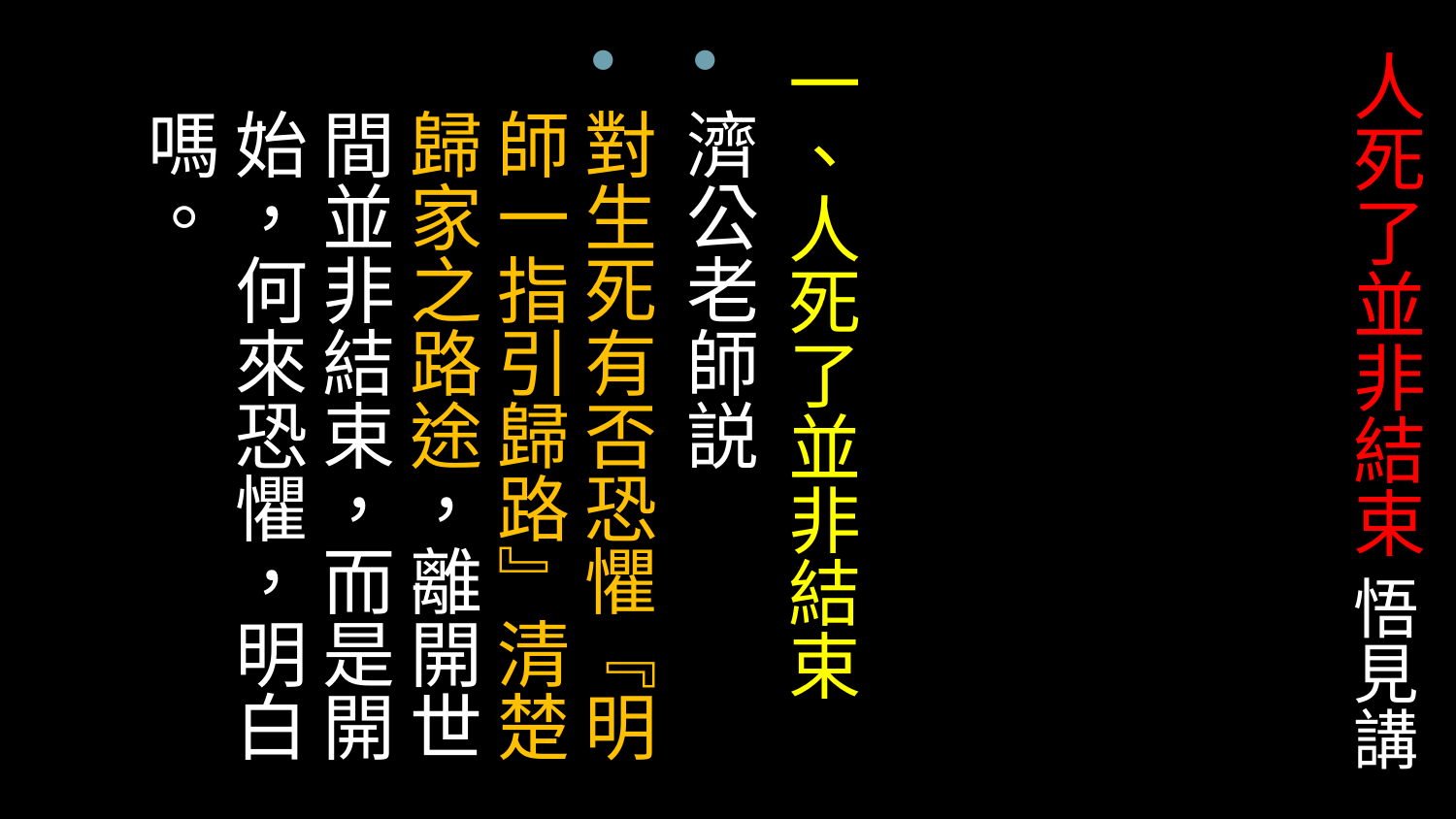

一、人死了並非結束
濟公老師説
對生死有否恐懼『明師一指引歸路』清楚歸家之路途，離開世間並非結束，而是開始，何來恐懼，明白嗎。

# 人死了並非結束 悟見講